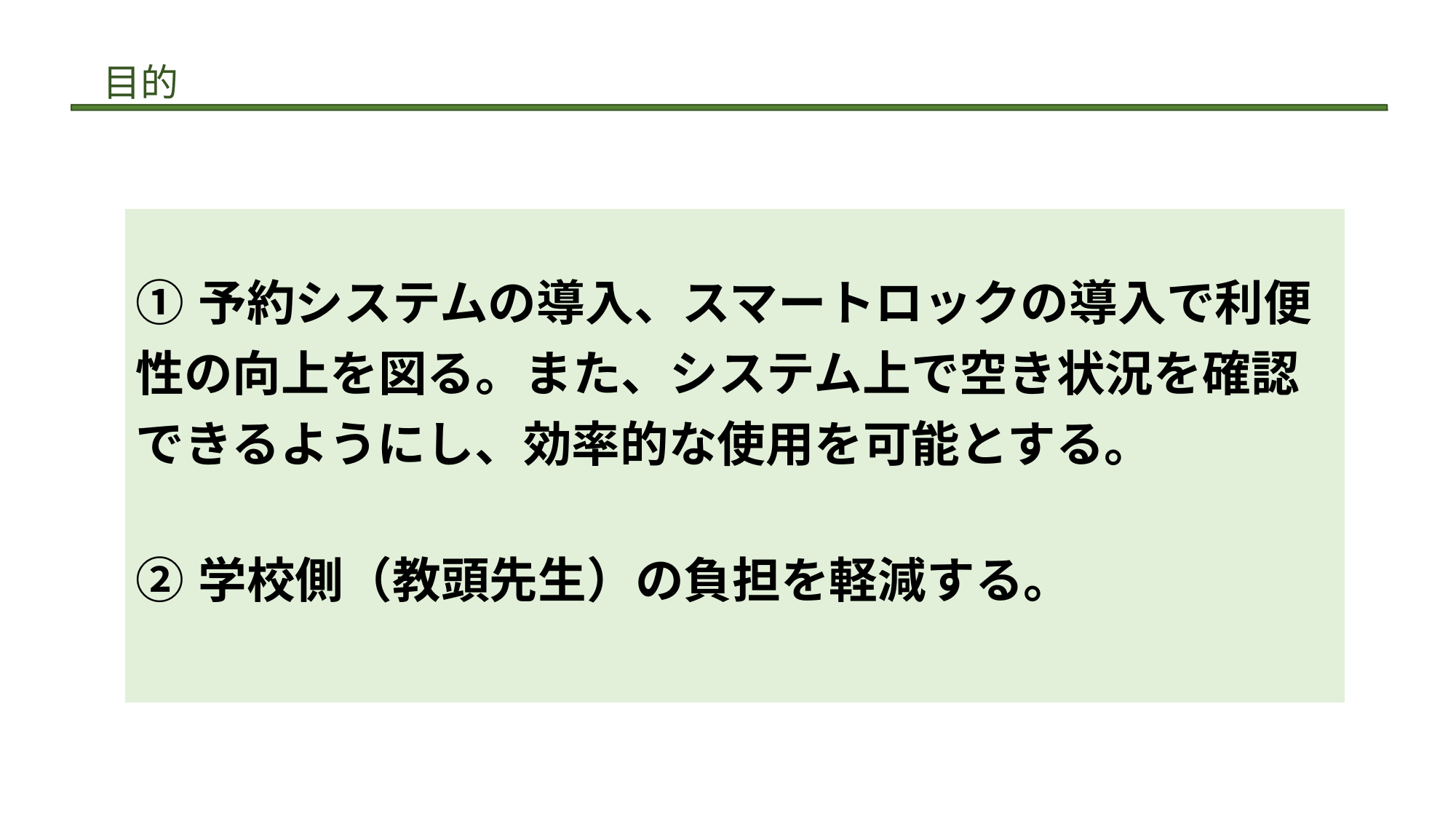

目的

|  |  |
| --- | --- |
| ①予約システムの導入、スマートロックの導入で利便性の向上を図る。また、システム上で空き状況を確認できるようにし、効率的な使用を可能とする。 ②学校側（教頭先生）の負担を軽減する。 |
| --- |